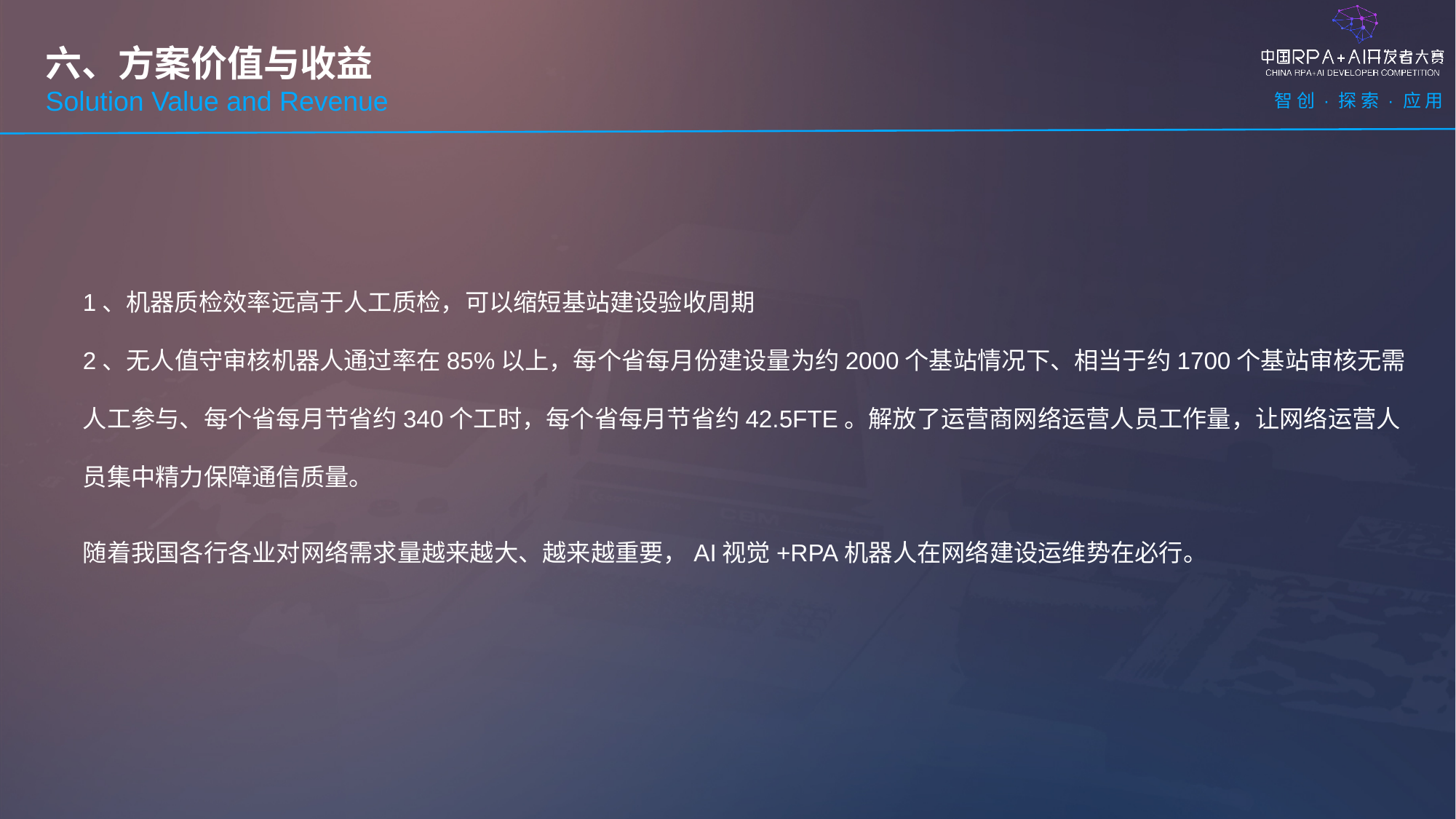

六、方案价值与收益
Solution Value and Revenue
1、机器质检效率远高于人工质检，可以缩短基站建设验收周期
2、无人值守审核机器人通过率在85%以上，每个省每月份建设量为约2000个基站情况下、相当于约1700个基站审核无需人工参与、每个省每月节省约340个工时，每个省每月节省约42.5FTE。解放了运营商网络运营人员工作量，让网络运营人员集中精力保障通信质量。
随着我国各行各业对网络需求量越来越大、越来越重要，AI视觉+RPA机器人在网络建设运维势在必行。